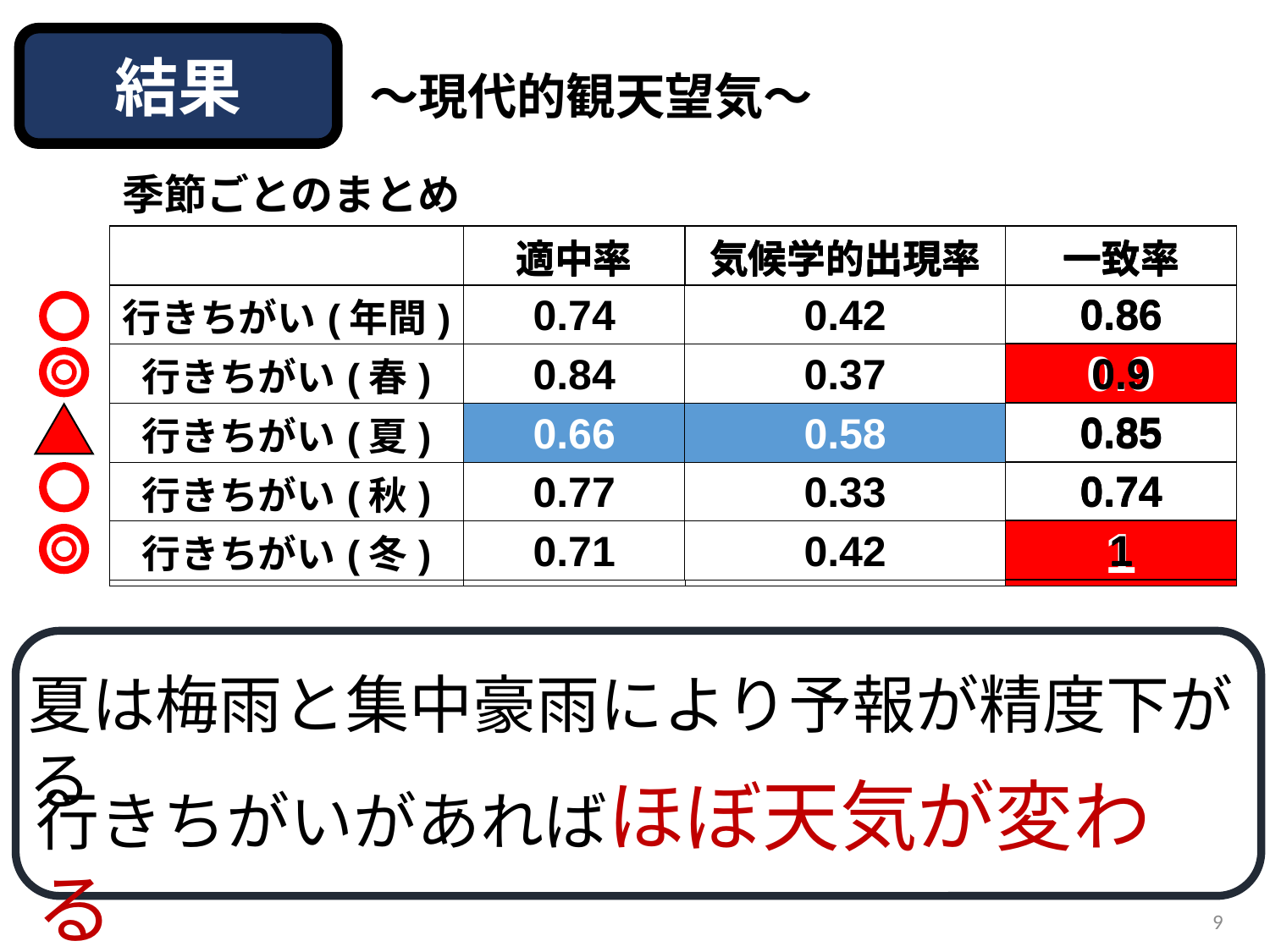

結果
2014年の梅雨は
6/4～7/21頃
～現代的観天望気～
季節ごとのまとめ
|  | 適中率 | 気候学的出現率 | 一致率 |
| --- | --- | --- | --- |
| 行きちがい(年間) | 0.74 | 0.42 | 0.86 |
| 行きちがい(春) | 0.84 | 0.37 | 0.9 |
| 行きちがい(夏) | 0.66 | 0.58 | 0.85 |
| 行きちがい(秋) | 0.77 | 0.33 | 0.74 |
| 行きちがい(冬) | 0.71 | 0.42 | 1 |
|  | 適中率 | 気候学的出現率 | 一致率 |
| --- | --- | --- | --- |
| 行きちがい(年間) | 0.74 | 0.42 | 0.86 |
| 行きちがい(春) | 0.84 | 0.37 | 0.9 |
| 行きちがい(夏) | 0.66 | 0.58 | 0.85 |
| 行きちがい(秋) | 0.77 | 0.33 | 0.74 |
| 行きちがい(冬) | 0.71 | 0.42 | 1 |
|  | 適中率 | 気候学的出現率 | 一致率 |
| --- | --- | --- | --- |
| 行きちがい(年間) | 0.74 | 0.42 | 0.86 |
| 行きちがい(春) | 0.84 | 0.37 | 0.9 |
| 行きちがい(夏) | 0.66 | 0.58 | 0.85 |
| 行きちがい(秋) | 0.77 | 0.33 | 0.74 |
| 行きちがい(冬) | 0.71 | 0.42 | 1 |

夏は梅雨と集中豪雨により予報が精度下がる

行きちがいがあればほぼ天気が変わる
9